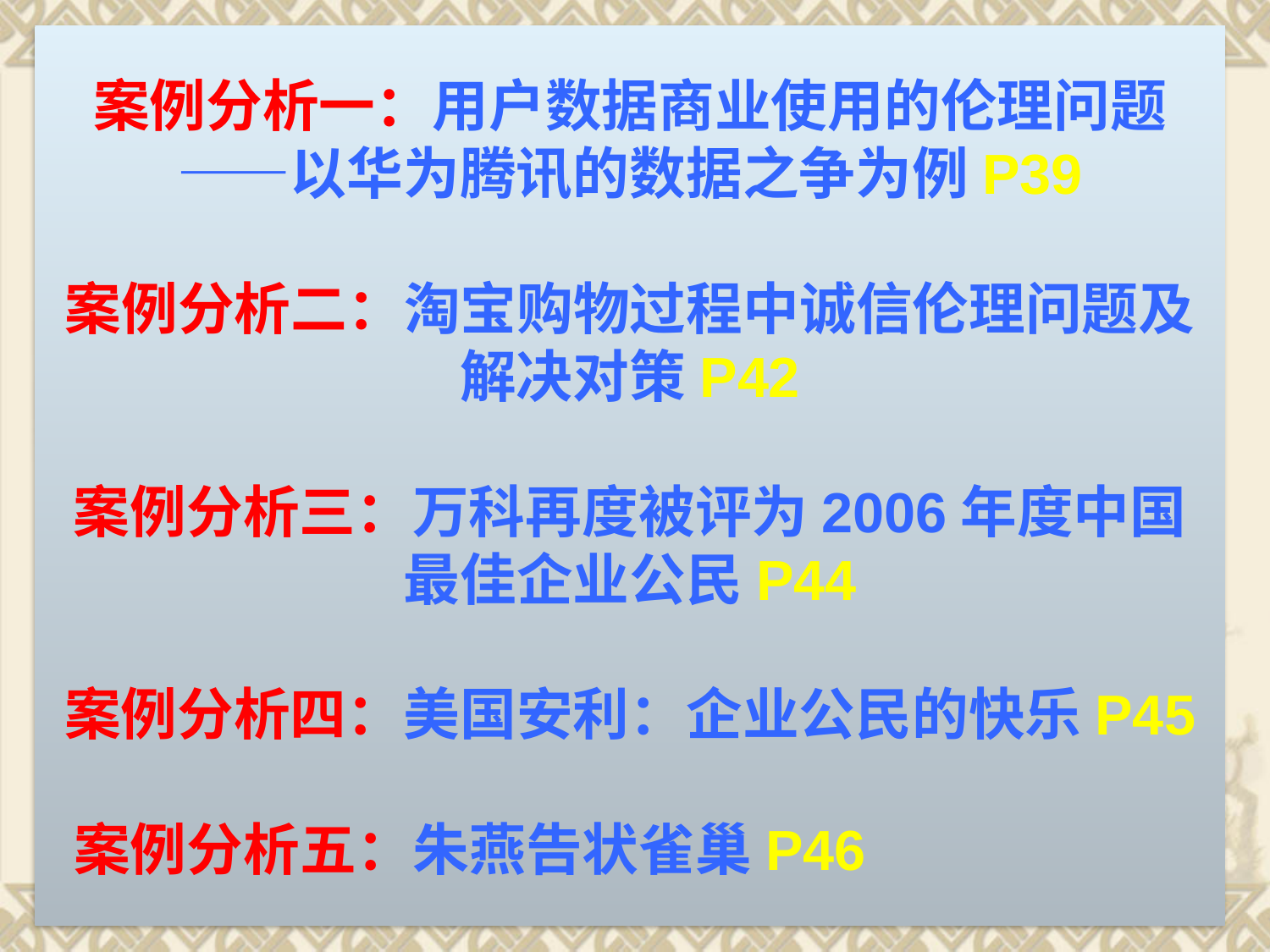

案例分析一：用户数据商业使用的伦理问题——以华为腾讯的数据之争为例P39

案例分析二：淘宝购物过程中诚信伦理问题及解决对策P42

案例分析三：万科再度被评为2006年度中国最佳企业公民P44

案例分析四：美国安利：企业公民的快乐P45

 案例分析五：朱燕告状雀巢P46